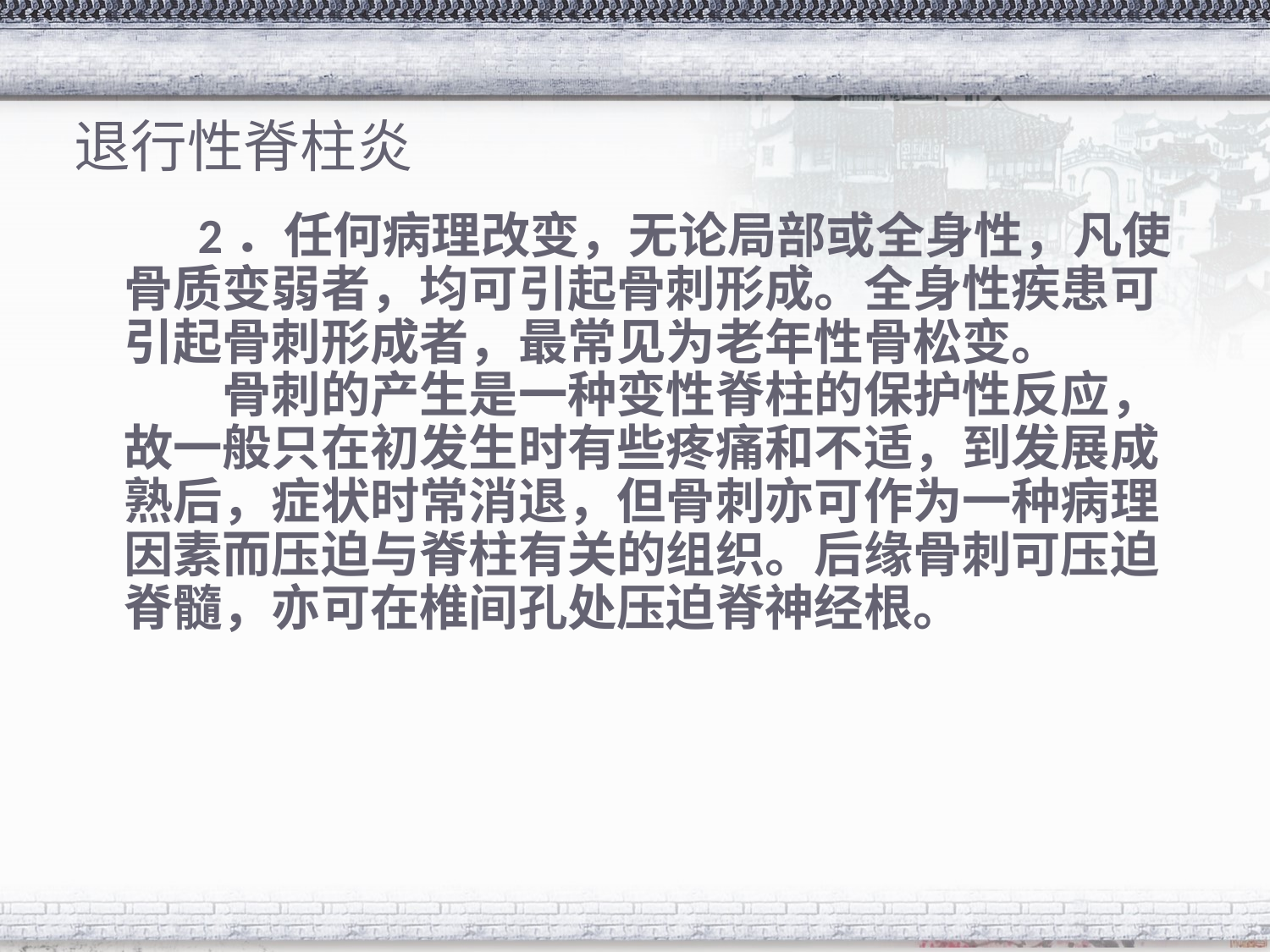

# 退行性脊柱炎
           2．任何病理改变，无论局部或全身性，凡使骨质变弱者，均可引起骨刺形成。全身性疾患可引起骨刺形成者，最常见为老年性骨松变。
　　骨刺的产生是一种变性脊柱的保护性反应，故一般只在初发生时有些疼痛和不适，到发展成熟后，症状时常消退，但骨刺亦可作为一种病理因素而压迫与脊柱有关的组织。后缘骨刺可压迫脊髓，亦可在椎间孔处压迫脊神经根。